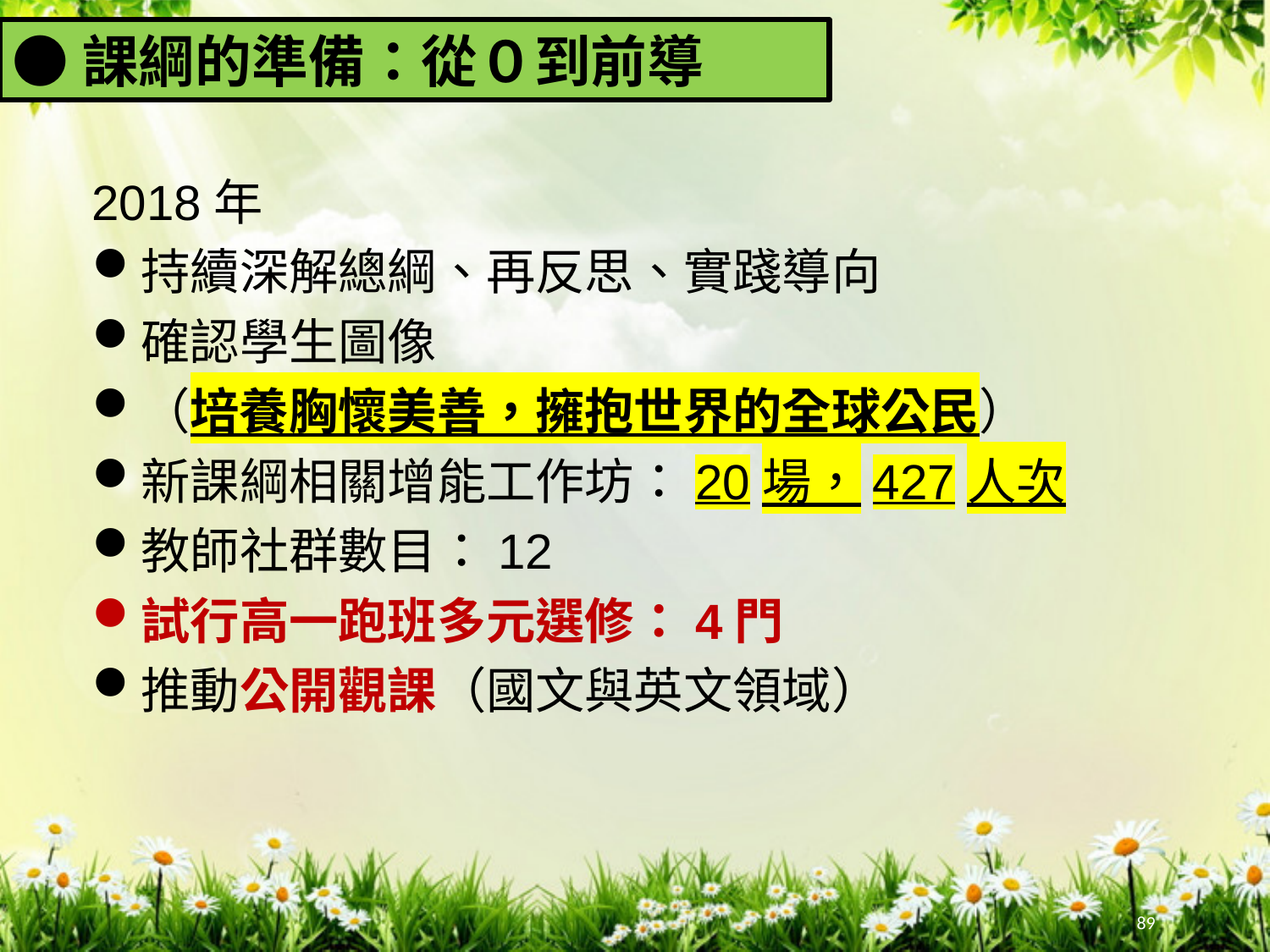

●課綱的準備：從０到前導
2018年
持續深解總綱、再反思、實踐導向
確認學生圖像
（培養胸懷美善，擁抱世界的全球公民）
新課綱相關增能工作坊：20場，427人次
教師社群數目：12
試行高一跑班多元選修：4門
推動公開觀課（國文與英文領域）
89